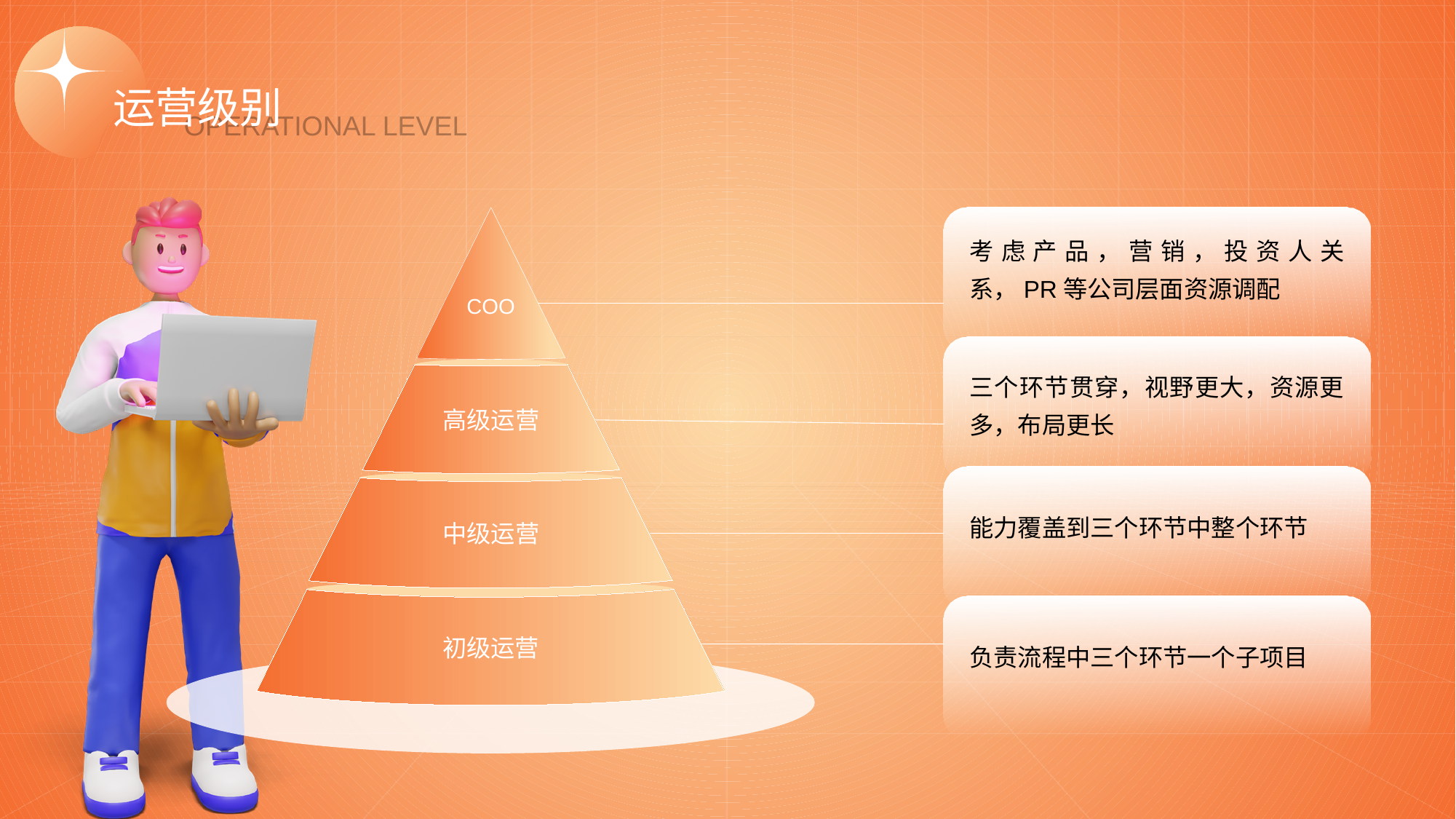

运营级别
OPERATIONAL LEVEL

COO

高级运营

中级运营

初级运营

考虑产品，营销，投资人关系，PR等公司层面资源调配

三个环节贯穿，视野更大，资源更多，布局更长

能力覆盖到三个环节中整个环节

负责流程中三个环节一个子项目